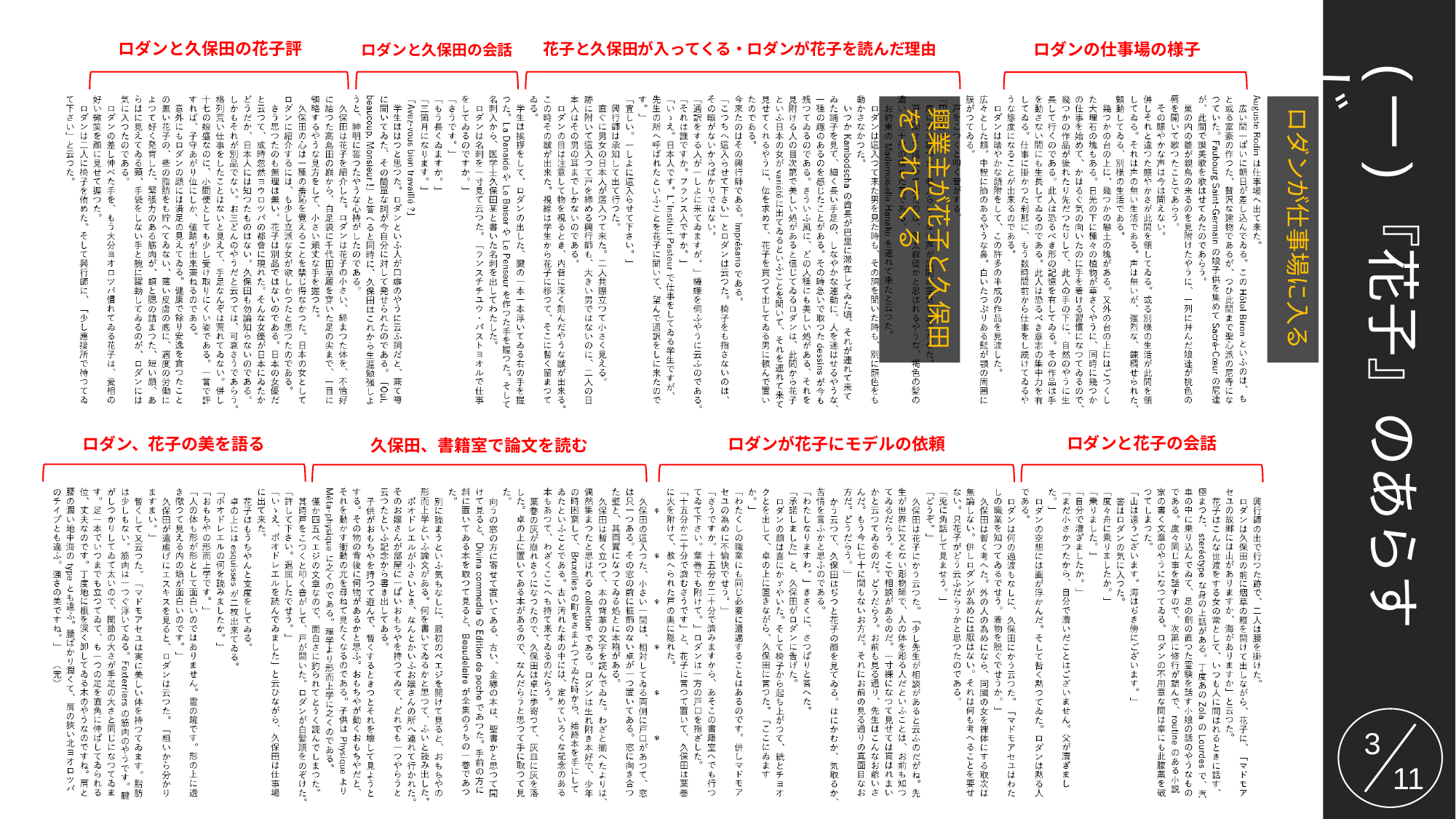

ロダンと久保田の花子評
ロダンの仕事場の様子
花子と久保田が入ってくる・ロダンが花子を読んだ理由
ロダンと久保田の会話
(一)『花子』のあらすじ
興業主が花子と久保田をつれてくる
ロダンが仕事場に入る

ロダンと花子の会話
ロダンが花子にモデルの依頼
ロダン、花子の美を語る
久保田、書籍室で論文を読む

3
11